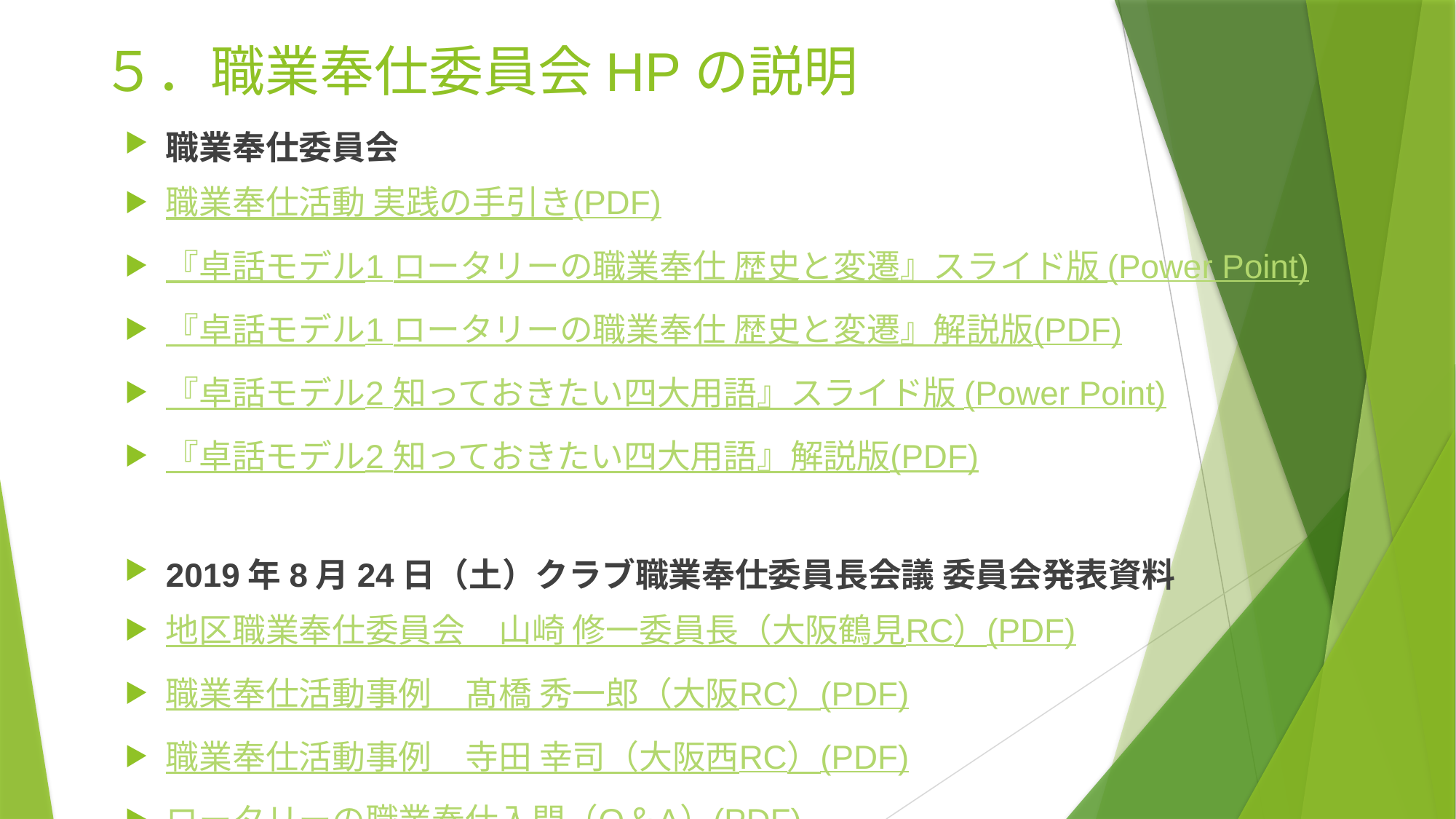

# ５．職業奉仕委員会HPの説明
職業奉仕委員会
職業奉仕活動 実践の手引き(PDF)
『卓話モデル1 ロータリーの職業奉仕 歴史と変遷』スライド版 (Power Point)
『卓話モデル1 ロータリーの職業奉仕 歴史と変遷』解説版(PDF)
『卓話モデル2 知っておきたい四大用語』スライド版 (Power Point)
『卓話モデル2 知っておきたい四大用語』解説版(PDF)

2019年8月24日（土）クラブ職業奉仕委員長会議 委員会発表資料
地区職業奉仕委員会　山崎 修一委員長（大阪鶴見RC）(PDF)
職業奉仕活動事例　髙橋 秀一郎（大阪RC）(PDF)
職業奉仕活動事例　寺田 幸司（大阪西RC）(PDF)
ロータリーの職業奉仕入門（Q＆A）(PDF)